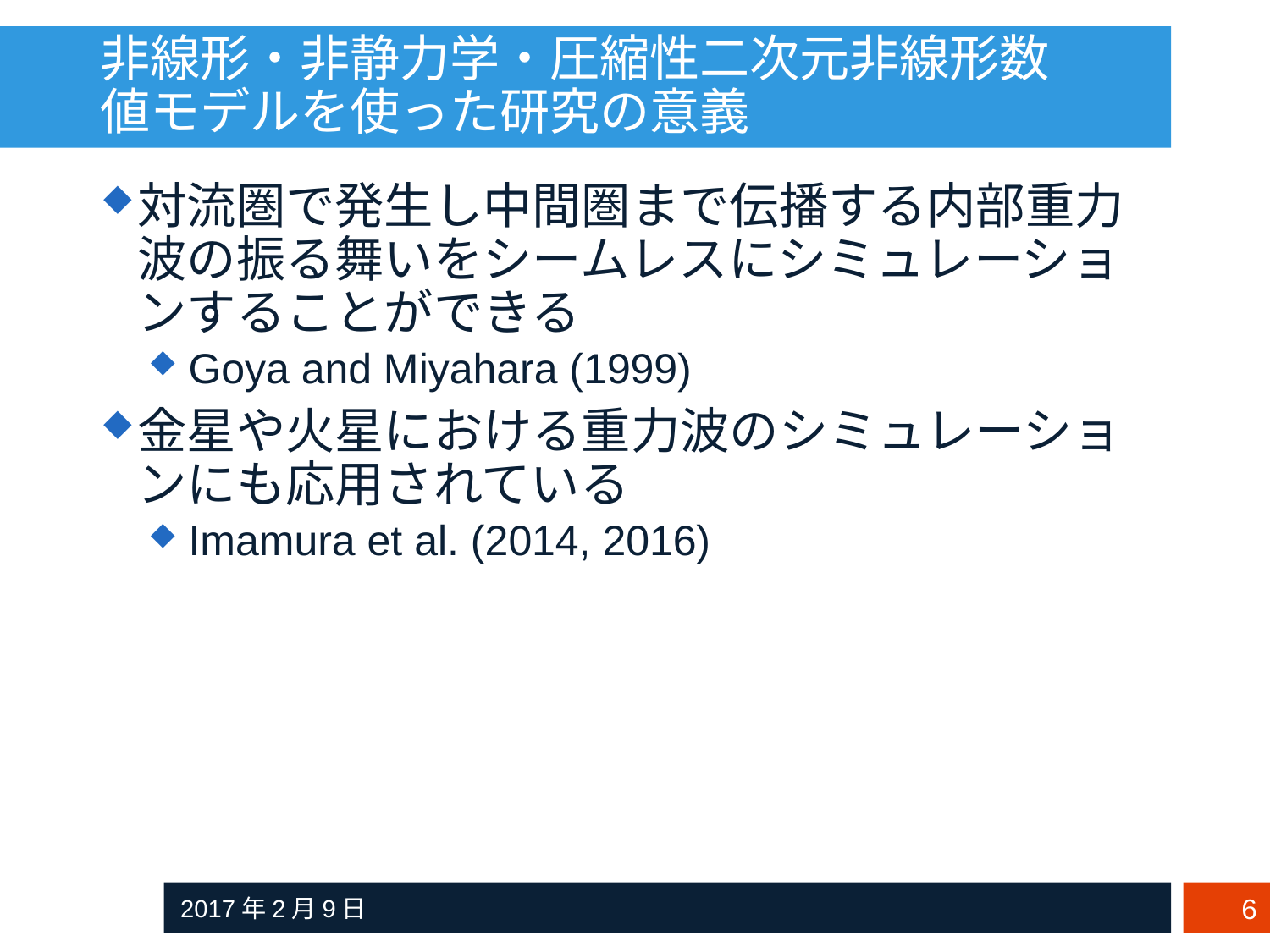

# 非線形・非静力学・圧縮性二次元非線形数値モデルを使った研究の意義
対流圏で発生し中間圏まで伝播する内部重力波の振る舞いをシームレスにシミュレーションすることができる
Goya and Miyahara (1999)
金星や火星における重力波のシミュレーションにも応用されている
Imamura et al. (2014, 2016)

2017年2月9日
6